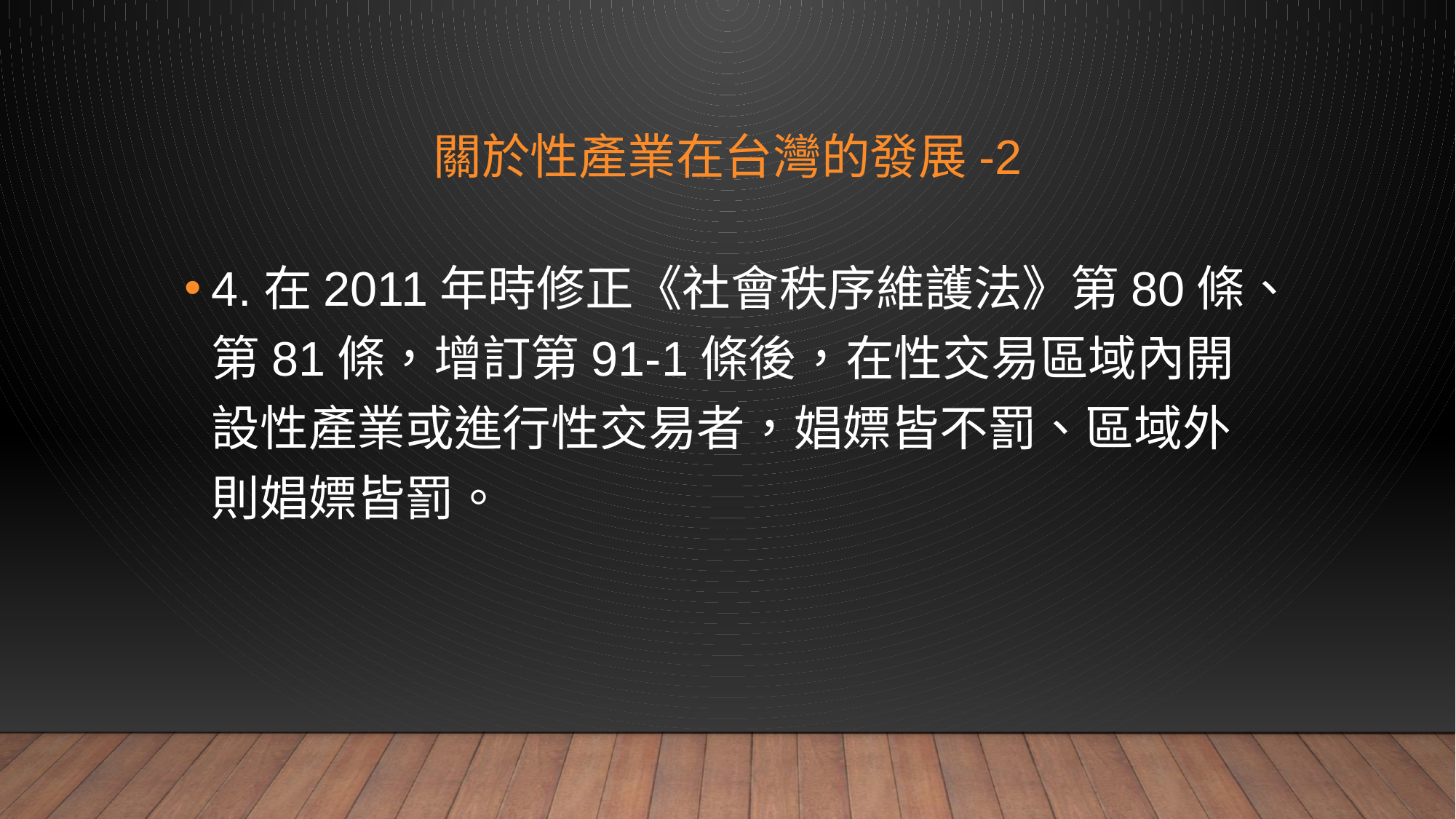

# 關於性產業在台灣的發展-2
4.在2011年時修正《社會秩序維護法》第80條、第81條，增訂第91-1條後，在性交易區域內開設性產業或進行性交易者，娼嫖皆不罰、區域外則娼嫖皆罰。